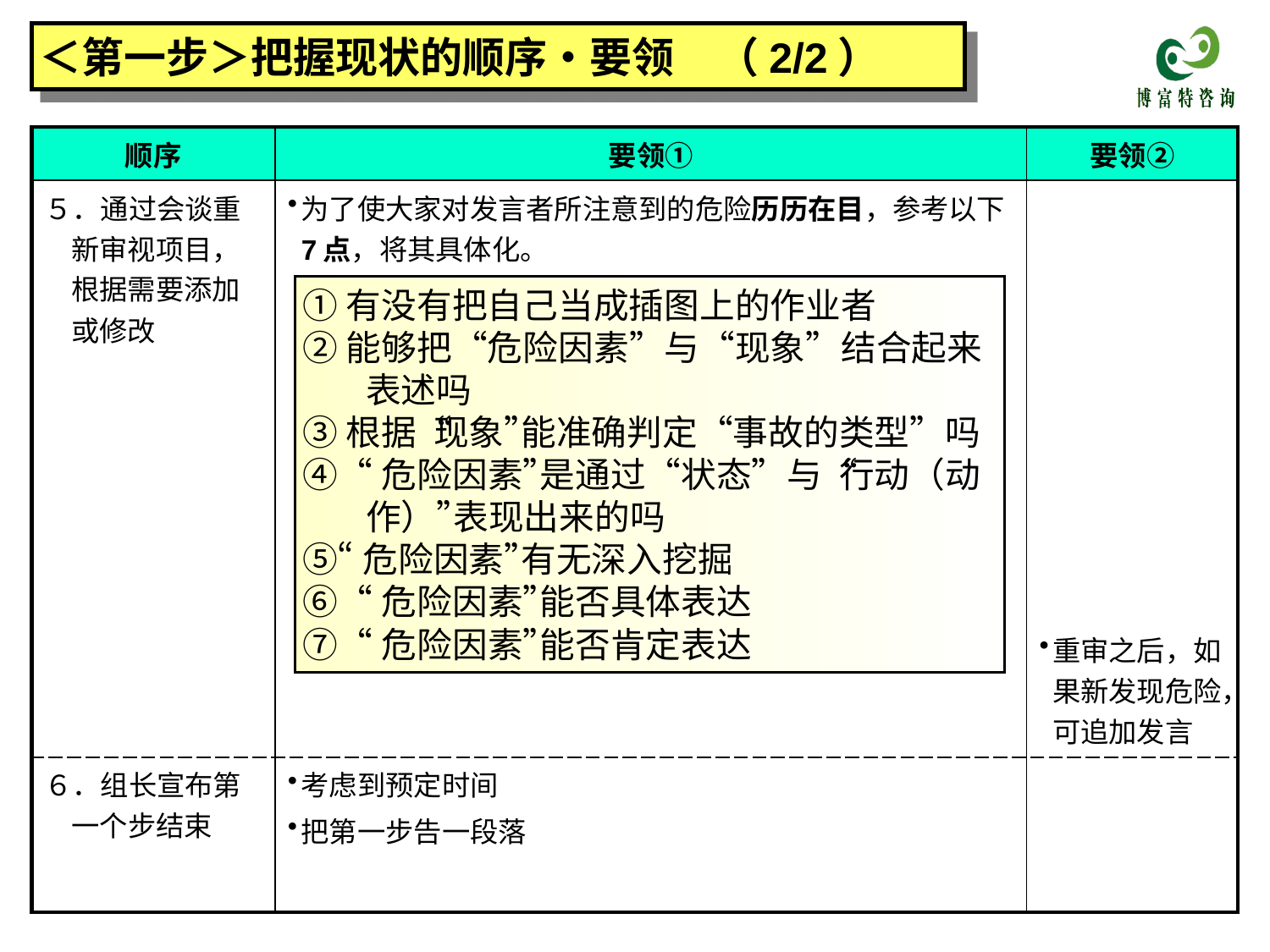

＜第一步＞把握现状的顺序・要领　（2/2）
| 顺序 | 要领① | 要领② |
| --- | --- | --- |
| ５．通过会谈重新审视项目，根据需要添加或修改 | 为了使大家对发言者所注意到的危险历历在目，参考以下7点，将其具体化。 | 重审之后，如果新发现危险，可追加发言 |
| ６．组长宣布第一个步结束 | 考虑到预定时间 把第一步告一段落 |  |
①有没有把自己当成插图上的作业者
②能够把“危险因素”与“现象”结合起来表述吗
③根据“现象”能准确判定“事故的类型”吗
④“危险因素”是通过“状态”与“行动（动作）”表现出来的吗
⑤“危险因素”有无深入挖掘
⑥“危险因素”能否具体表达
⑦“危险因素”能否肯定表达